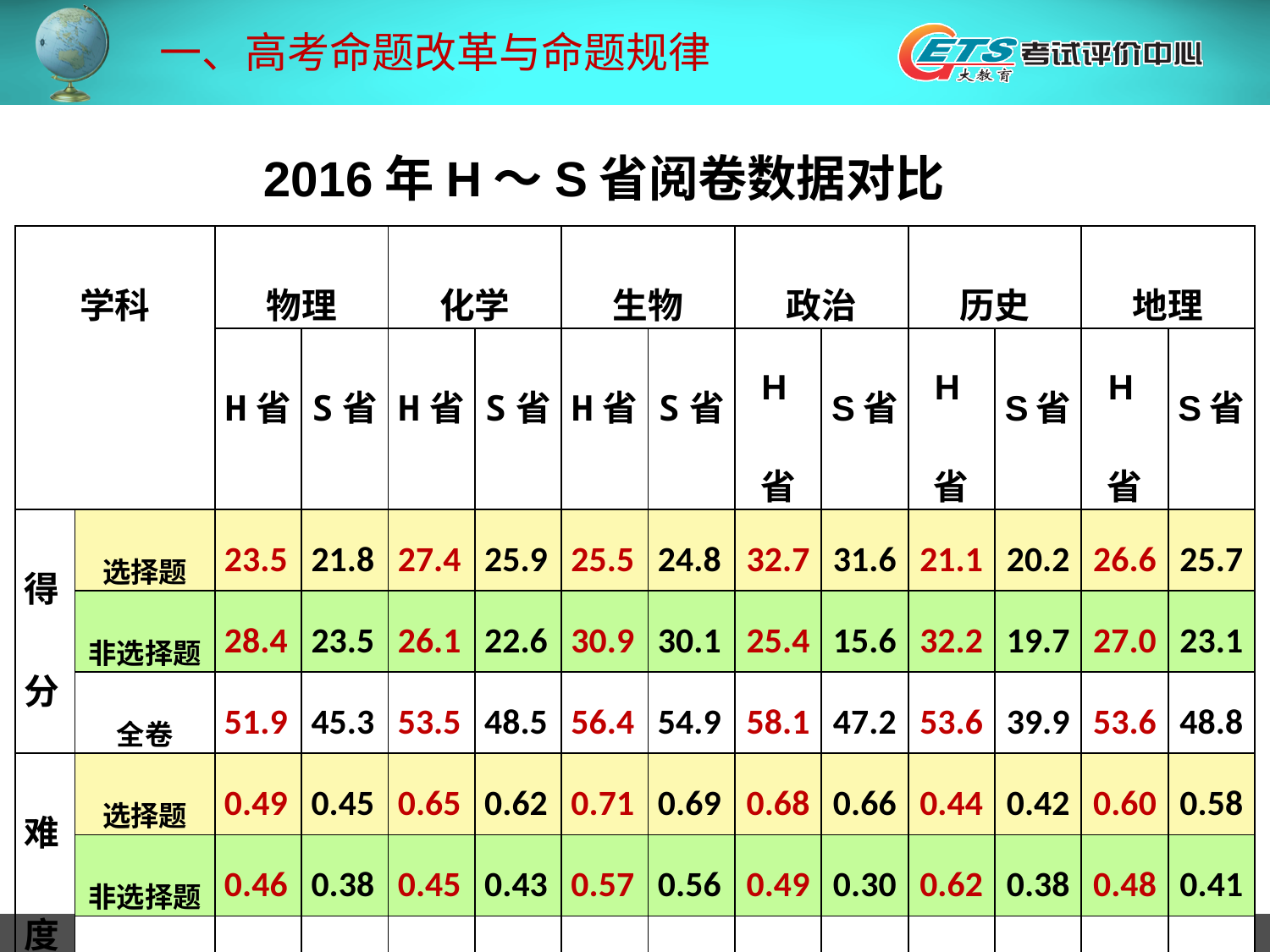

一、高考命题改革与命题规律
2016年H～S省阅卷数据对比
| 学科 |  | 物理 |  | 化学 |  | 生物 |  | 政治 |  | 历史 |  | 地理 |  |
| --- | --- | --- | --- | --- | --- | --- | --- | --- | --- | --- | --- | --- | --- |
|  |  | H省 | S省 | H省 | S省 | H省 | S省 | H省 | S省 | H省 | S省 | H省 | S省 |
| 得分 | 选择题 | 23.5 | 21.8 | 27.4 | 25.9 | 25.5 | 24.8 | 32.7 | 31.6 | 21.1 | 20.2 | 26.6 | 25.7 |
|  | 非选择题 | 28.4 | 23.5 | 26.1 | 22.6 | 30.9 | 30.1 | 25.4 | 15.6 | 32.2 | 19.7 | 27.0 | 23.1 |
|  | 全卷 | 51.9 | 45.3 | 53.5 | 48.5 | 56.4 | 54.9 | 58.1 | 47.2 | 53.6 | 39.9 | 53.6 | 48.8 |
| 难度 | 选择题 | 0.49 | 0.45 | 0.65 | 0.62 | 0.71 | 0.69 | 0.68 | 0.66 | 0.44 | 0.42 | 0.60 | 0.58 |
|  | 非选择题 | 0.46 | 0.38 | 0.45 | 0.43 | 0.57 | 0.56 | 0.49 | 0.30 | 0.62 | 0.38 | 0.48 | 0.41 |
|  | 全卷 | 0.47 | 0.41 | 0.54 | 0.49 | 0.63 | 0.61 | 0.58 | 0.47 | 0.54 | 0.40 | 0.54 | 0.49 |